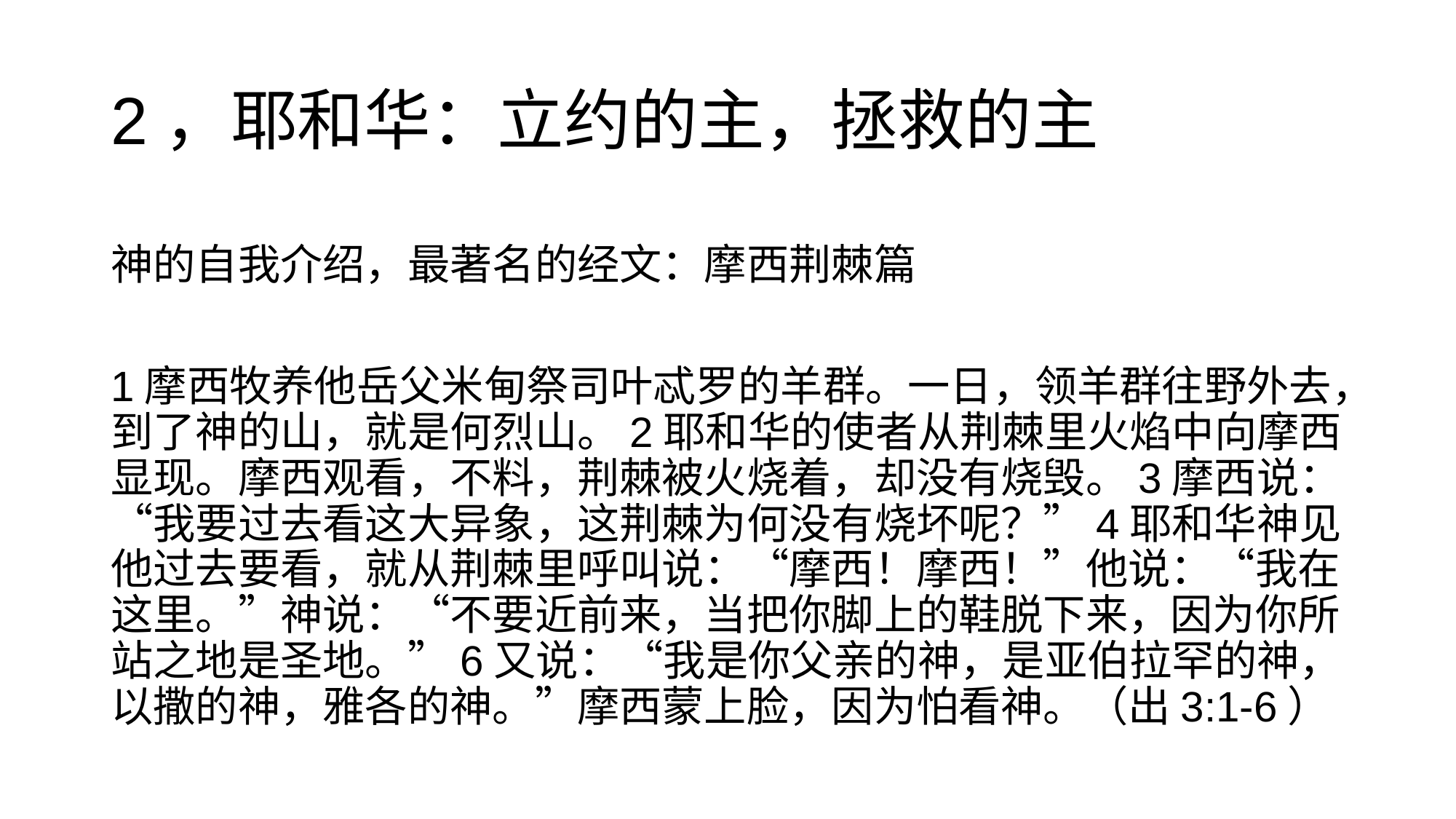

# 2，耶和华：立约的主，拯救的主
神的自我介绍，最著名的经文：摩西荆棘篇

1摩西牧养他岳父米甸祭司叶忒罗的羊群。一日，领羊群往野外去，到了神的山，就是何烈山。2耶和华的使者从荆棘里火焰中向摩西显现。摩西观看，不料，荆棘被火烧着，却没有烧毁。3摩西说：“我要过去看这大异象，这荆棘为何没有烧坏呢？”4耶和华神见他过去要看，就从荆棘里呼叫说：“摩西！摩西！”他说：“我在这里。”神说：“不要近前来，当把你脚上的鞋脱下来，因为你所站之地是圣地。”6又说：“我是你父亲的神，是亚伯拉罕的神，以撒的神，雅各的神。”摩西蒙上脸，因为怕看神。（出3:1-6）